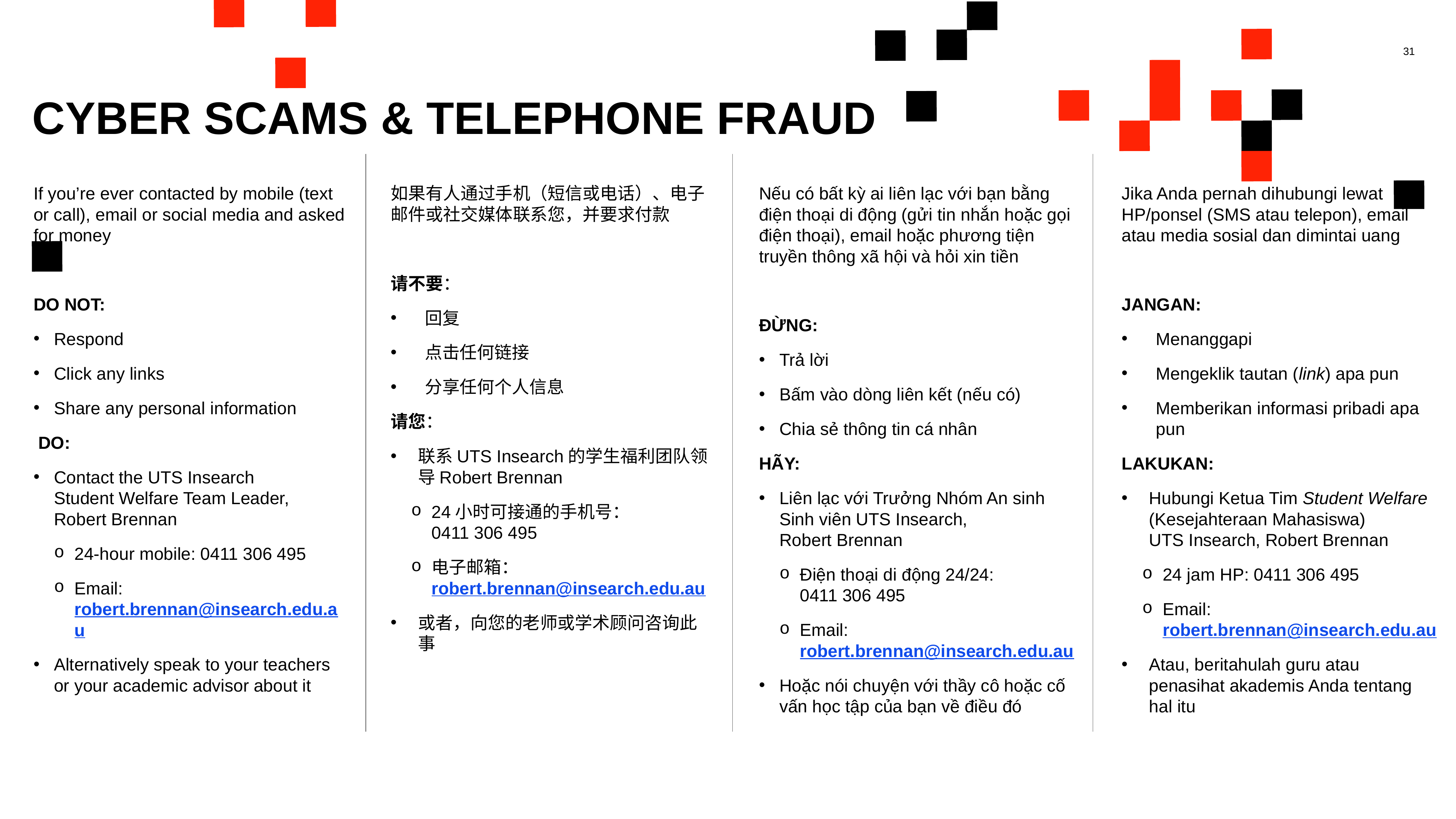

Cyber scams & telephone Fraud
Jika Anda pernah dihubungi lewat HP/ponsel (SMS atau telepon), email atau media sosial dan dimintai uang

JANGAN:
Menanggapi
Mengeklik tautan (link) apa pun
Memberikan informasi pribadi apa pun
LAKUKAN:
Hubungi Ketua Tim Student Welfare (Kesejahteraan Mahasiswa)
UTS Insearch, Robert Brennan
24 jam HP: 0411 306 495
Email: robert.brennan@insearch.edu.au
Atau, beritahulah guru atau penasihat akademis Anda tentang hal itu
If you’re ever contacted by mobile (text or call), email or social media and asked for money

DO NOT:
Respond
Click any links
Share any personal information
 DO:
Contact the UTS Insearch
Student Welfare Team Leader,
Robert Brennan
24-hour mobile: 0411 306 495
Email: robert.brennan@insearch.edu.au
Alternatively speak to your teachers or your academic advisor about it

如果有人通过手机（短信或电话）、电子邮件或社交媒体联系您，并要求付款

请不要：
回复
点击任何链接
分享任何个人信息
请您：
联系UTS Insearch的学生福利团队领导Robert Brennan
24小时可接通的手机号：
0411 306 495
电子邮箱：robert.brennan@insearch.edu.au
或者，向您的老师或学术顾问咨询此事
Nếu có bất kỳ ai liên lạc với bạn bằng điện thoại di động (gửi tin nhắn hoặc gọi điện thoại), email hoặc phương tiện truyền thông xã hội và hỏi xin tiền

ĐỪNG:
Trả lời
Bấm vào dòng liên kết (nếu có)
Chia sẻ thông tin cá nhân
HÃY:
Liên lạc với Trưởng Nhóm An sinh Sinh viên UTS Insearch,
Robert Brennan
Điện thoại di động 24/24:
0411 306 495
Email: robert.brennan@insearch.edu.au
Hoặc nói chuyện với thầy cô hoặc cố vấn học tập của bạn về điều đó